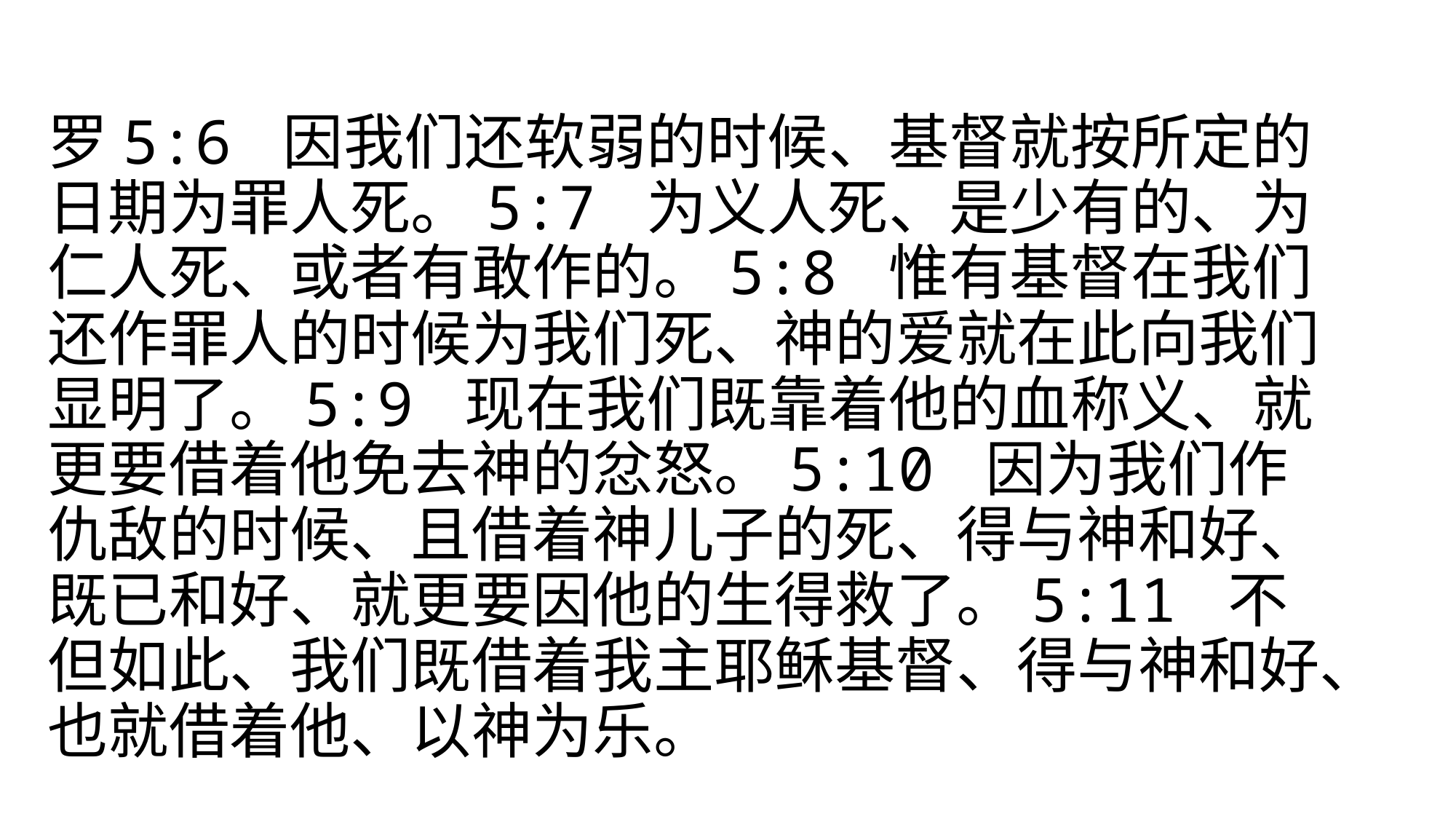

#
罗5:6 因我们还软弱的时候、基督就按所定的日期为罪人死。5:7 为义人死、是少有的、为仁人死、或者有敢作的。5:8 惟有基督在我们还作罪人的时候为我们死、神的爱就在此向我们显明了。5:9 现在我们既靠着他的血称义、就更要借着他免去神的忿怒。5:10 因为我们作仇敌的时候、且借着神儿子的死、得与神和好、既已和好、就更要因他的生得救了。5:11 不但如此、我们既借着我主耶稣基督、得与神和好、也就借着他、以神为乐。